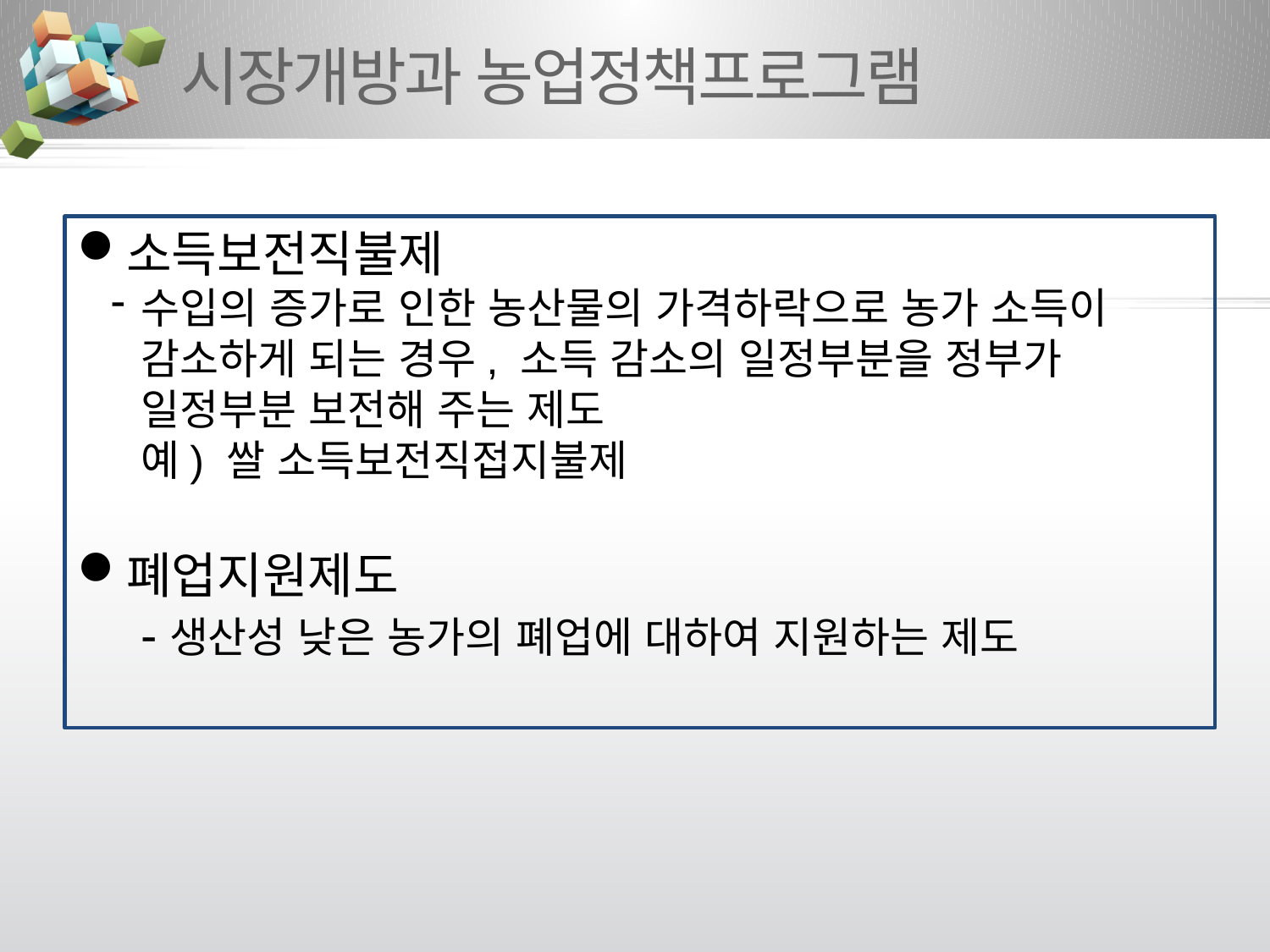

# 시장개방과 농업정책프로그램
소득보전직불제
수입의 증가로 인한 농산물의 가격하락으로 농가 소득이 감소하게 되는 경우, 소득 감소의 일정부분을 정부가 일정부분 보전해 주는 제도
예) 쌀 소득보전직접지불제

폐업지원제도
-생산성 낮은 농가의 폐업에 대하여 지원하는 제도